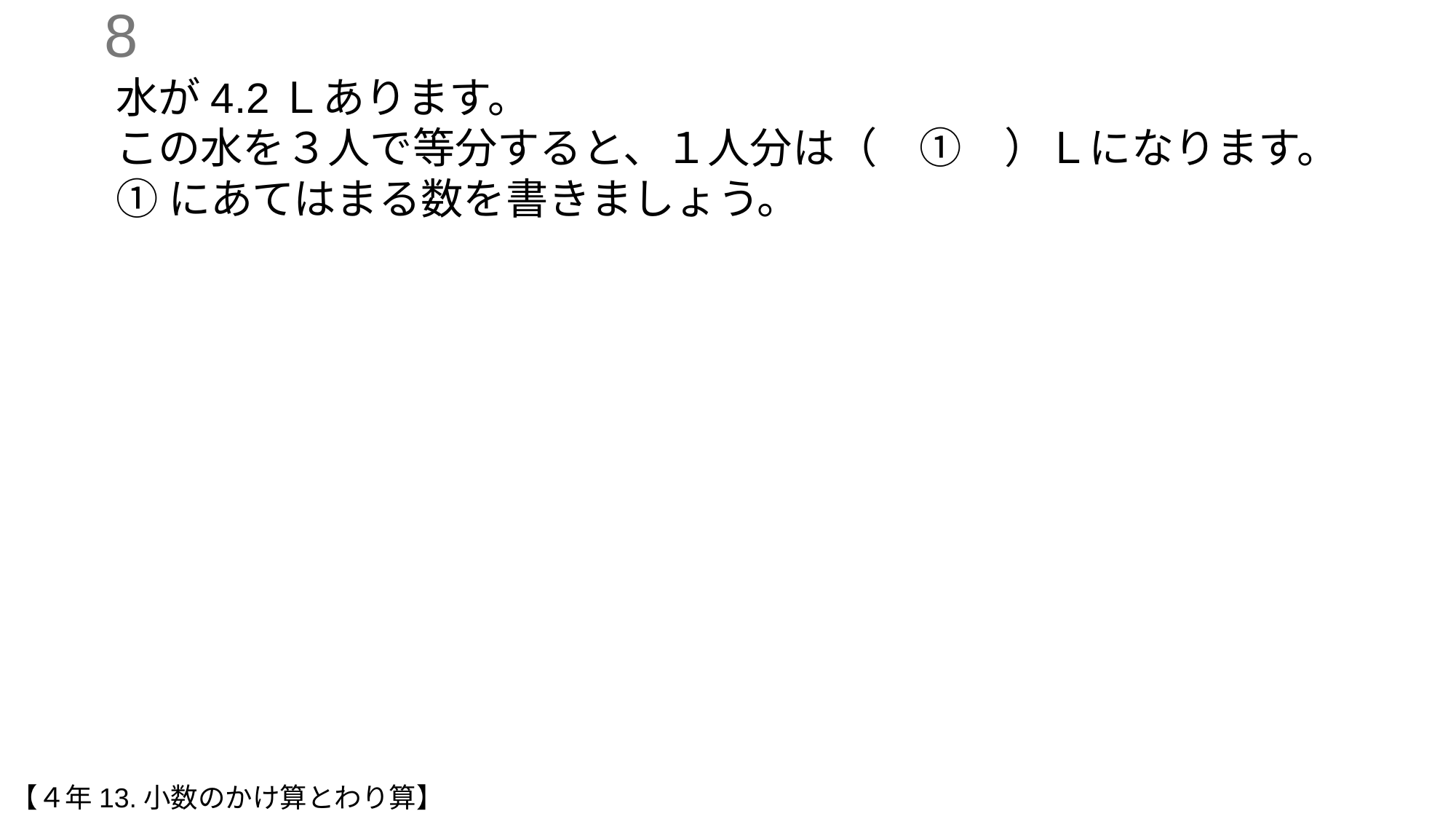

8
水が4.2Ｌあります。
この水を３人で等分すると、１人分は（　①　）Ｌになります。
①にあてはまる数を書きましょう。
【４年13.小数のかけ算とわり算】